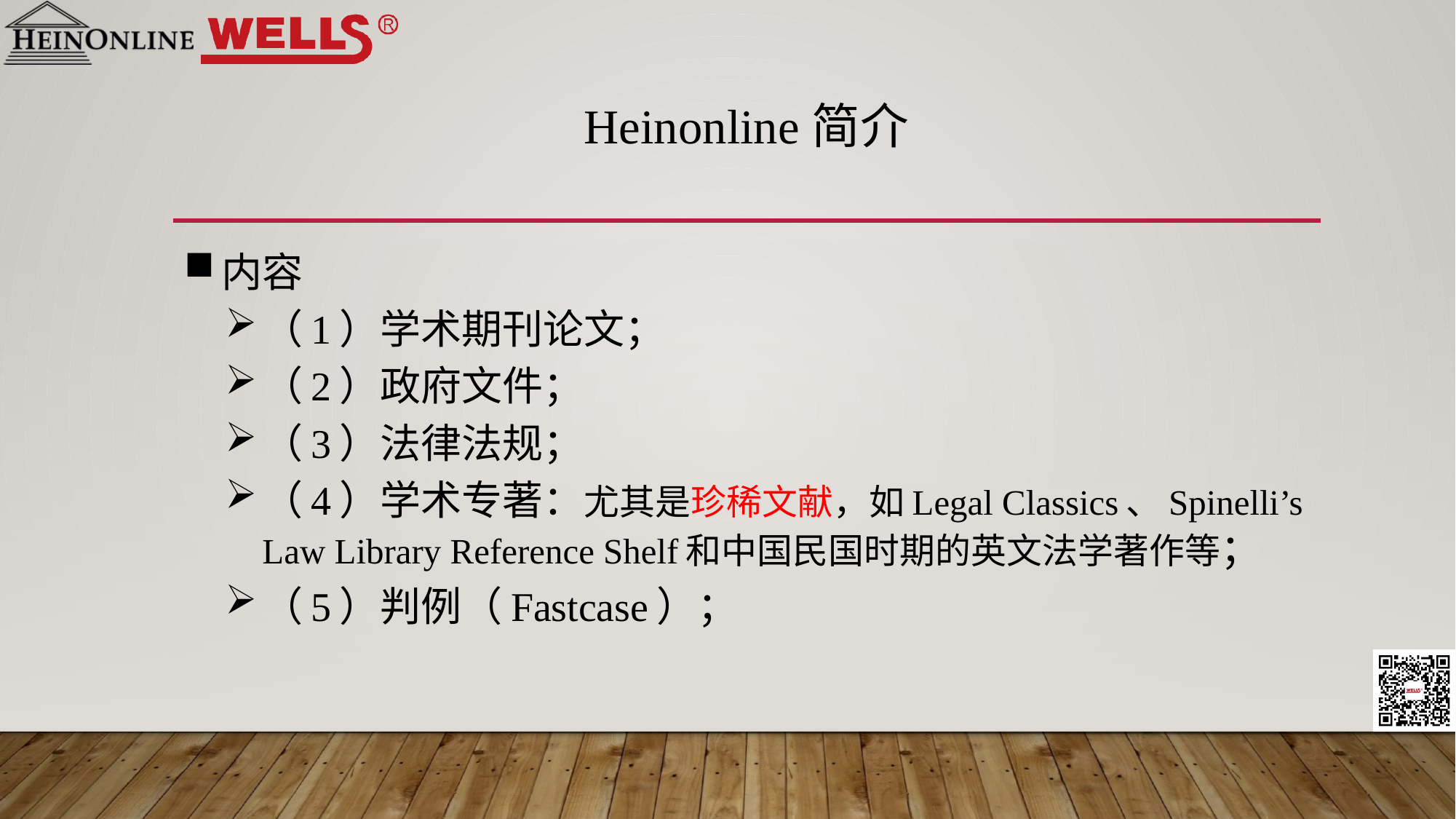

# Heinonline简介
内容
（1）学术期刊论文；
（2）政府文件；
（3）法律法规；
（4）学术专著：尤其是珍稀文献，如Legal Classics、Spinelli’s Law Library Reference Shelf和中国民国时期的英文法学著作等；
（5）判例（Fastcase）；